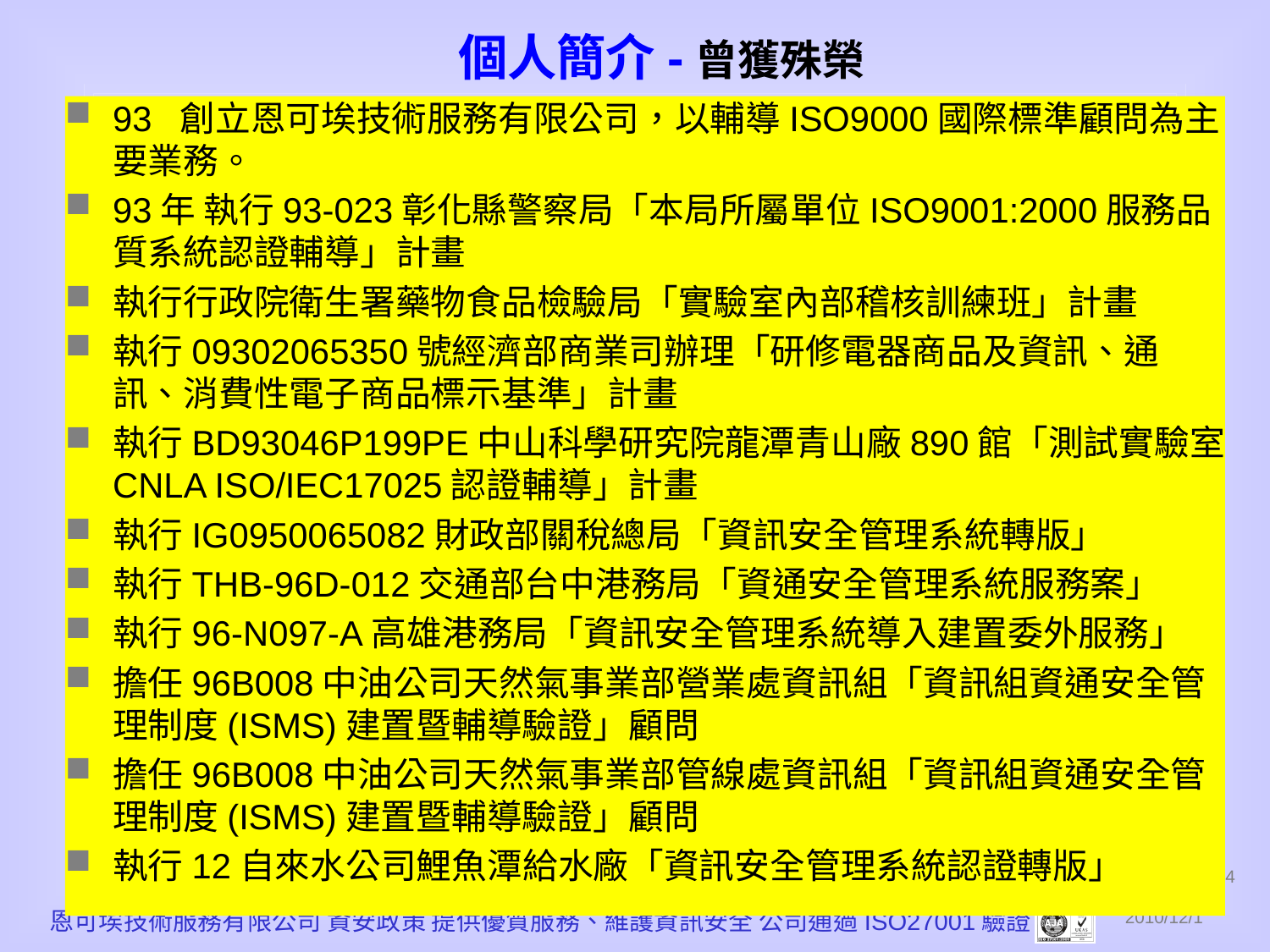

# 個人簡介-曾獲殊榮
93  創立恩可埃技術服務有限公司，以輔導ISO9000國際標準顧問為主要業務。
93年 執行93-023彰化縣警察局「本局所屬單位ISO9001:2000服務品質系統認證輔導」計畫
執行行政院衛生署藥物食品檢驗局「實驗室內部稽核訓練班」計畫
執行09302065350號經濟部商業司辦理「研修電器商品及資訊、通訊、消費性電子商品標示基準」計畫
執行BD93046P199PE中山科學研究院龍潭青山廠890館「測試實驗室CNLA ISO/IEC17025認證輔導」計畫
執行IG0950065082財政部關稅總局「資訊安全管理系統轉版」
執行THB-96D-012交通部台中港務局「資通安全管理系統服務案」
執行96-N097-A高雄港務局「資訊安全管理系統導入建置委外服務」
擔任96B008中油公司天然氣事業部營業處資訊組「資訊組資通安全管理制度(ISMS)建置暨輔導驗證」顧問
擔任96B008中油公司天然氣事業部管線處資訊組「資訊組資通安全管理制度(ISMS)建置暨輔導驗證」顧問
執行12自來水公司鯉魚潭給水廠「資訊安全管理系統認證轉版」
4
恩可埃技術服務有限公司 資安政策 提供優質服務、維護資訊安全 公司通過ISO27001驗證
2010/12/1